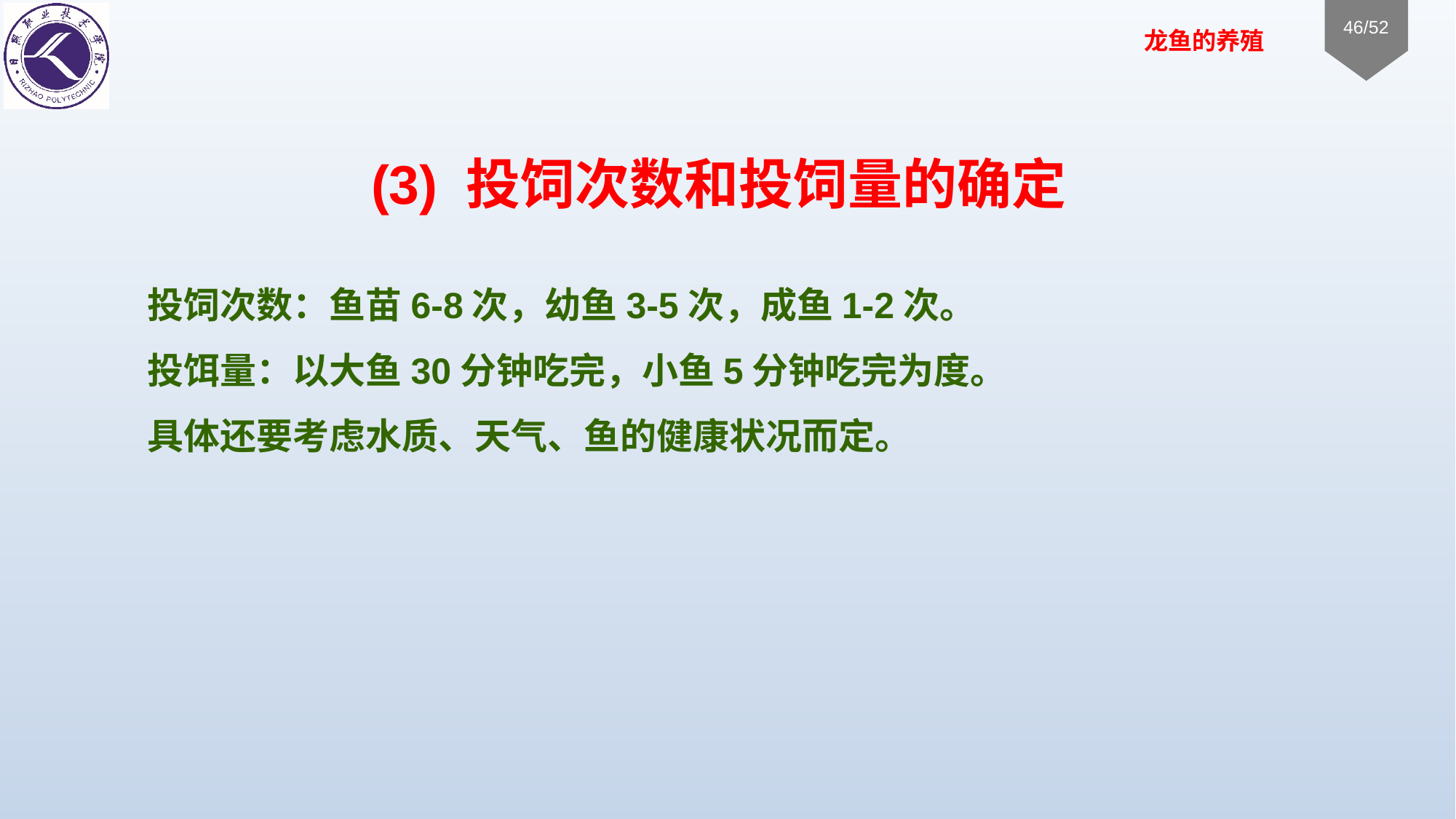

# (3) 投饲次数和投饲量的确定
投饲次数：鱼苗6-8次，幼鱼3-5次，成鱼1-2次。
投饵量：以大鱼30分钟吃完，小鱼5分钟吃完为度。
具体还要考虑水质、天气、鱼的健康状况而定。